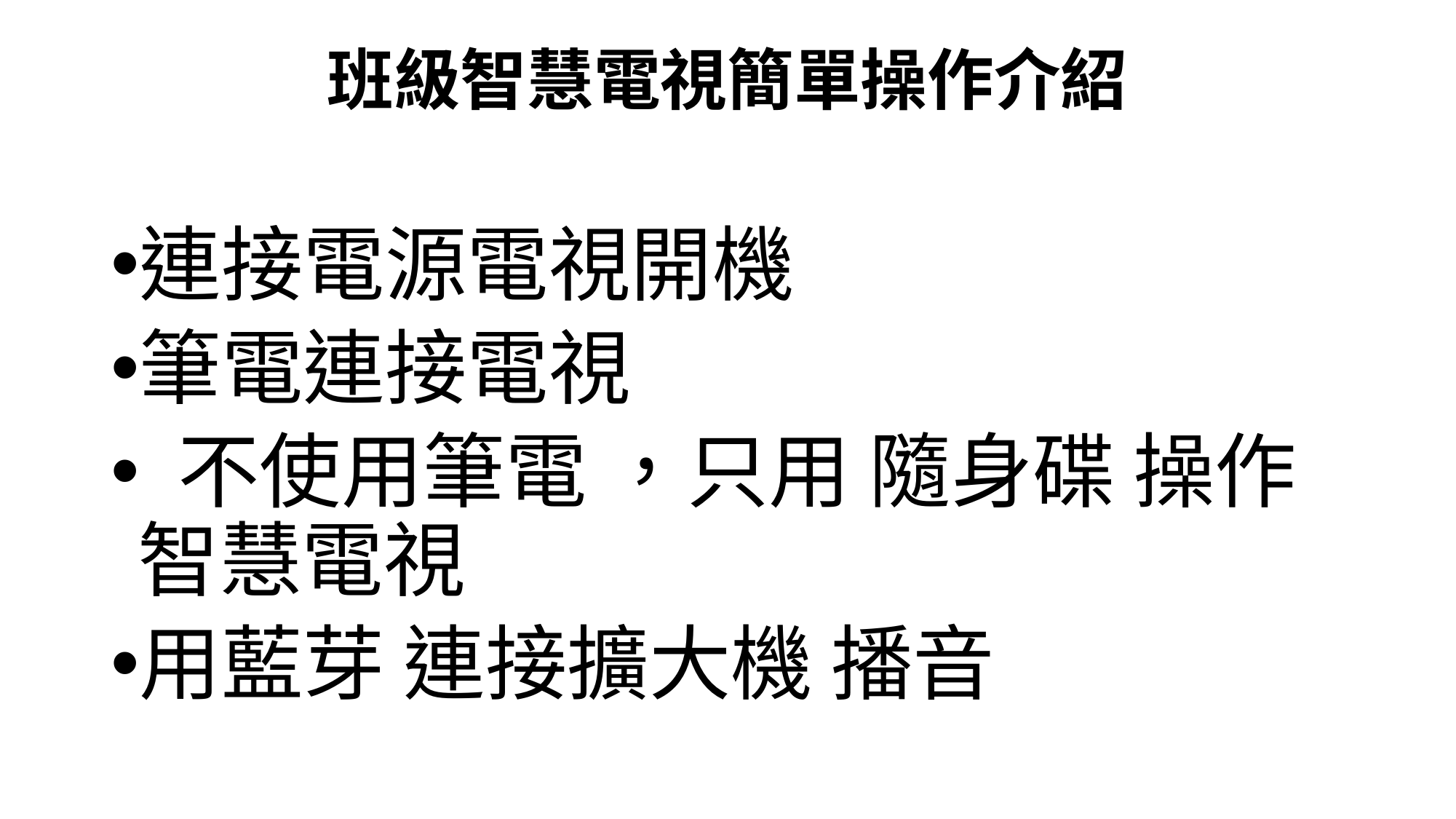

# 班級智慧電視簡單操作介紹
連接電源電視開機
筆電連接電視
 不使用筆電 ，只用 隨身碟 操作智慧電視
用藍芽 連接擴大機 播音